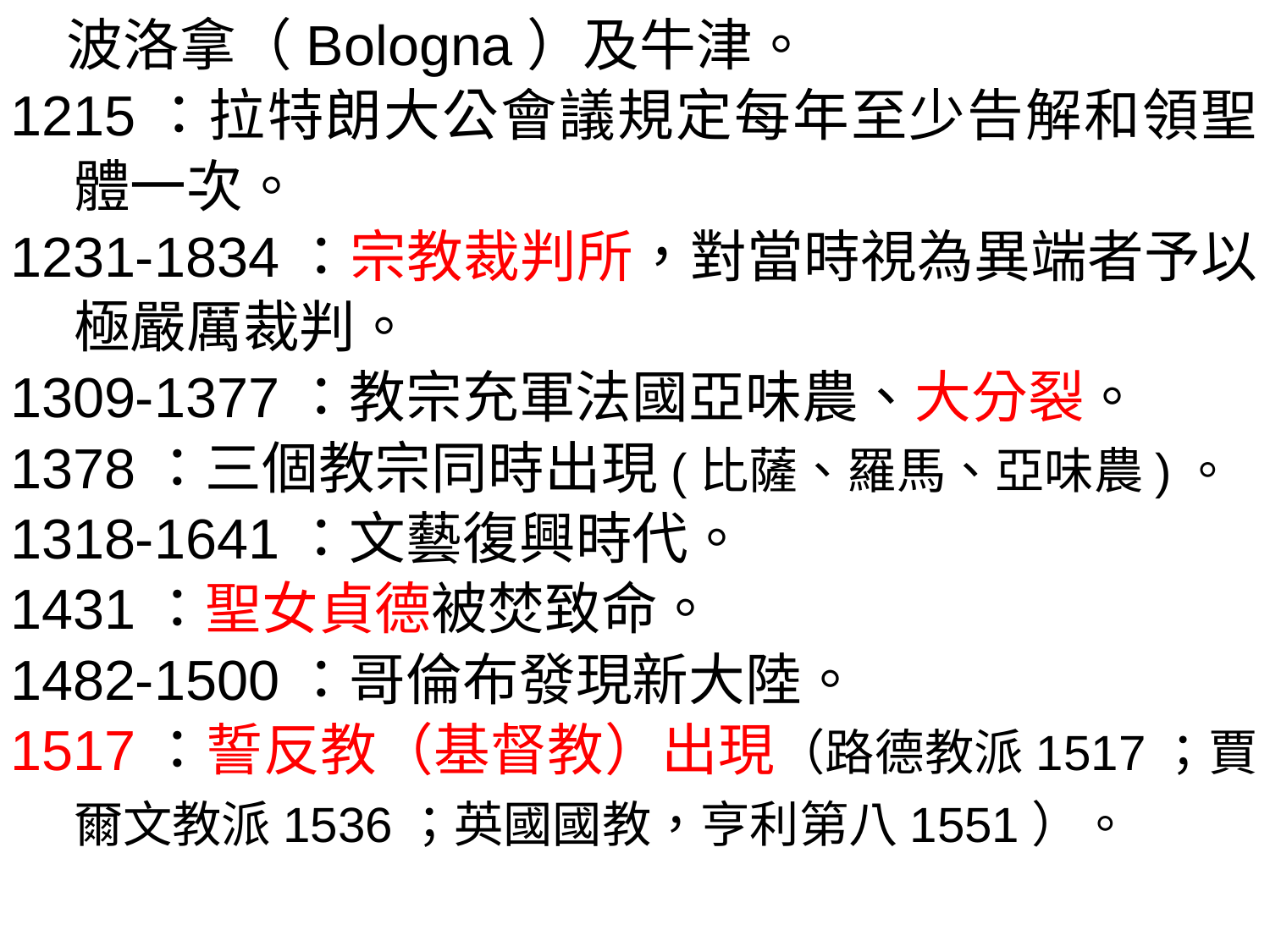

波洛拿（Bologna）及牛津。
1215：拉特朗大公會議規定每年至少告解和領聖體一次。
1231-1834：宗教裁判所，對當時視為異端者予以極嚴厲裁判。
1309-1377：教宗充軍法國亞味農、大分裂。
1378：三個教宗同時出現(比薩、羅馬、亞味農)。
1318-1641：文藝復興時代。
1431：聖女貞德被焚致命。
1482-1500：哥倫布發現新大陸。
1517：誓反教（基督教）出現（路德教派1517；賈爾文教派1536；英國國教，亨利第八1551）。